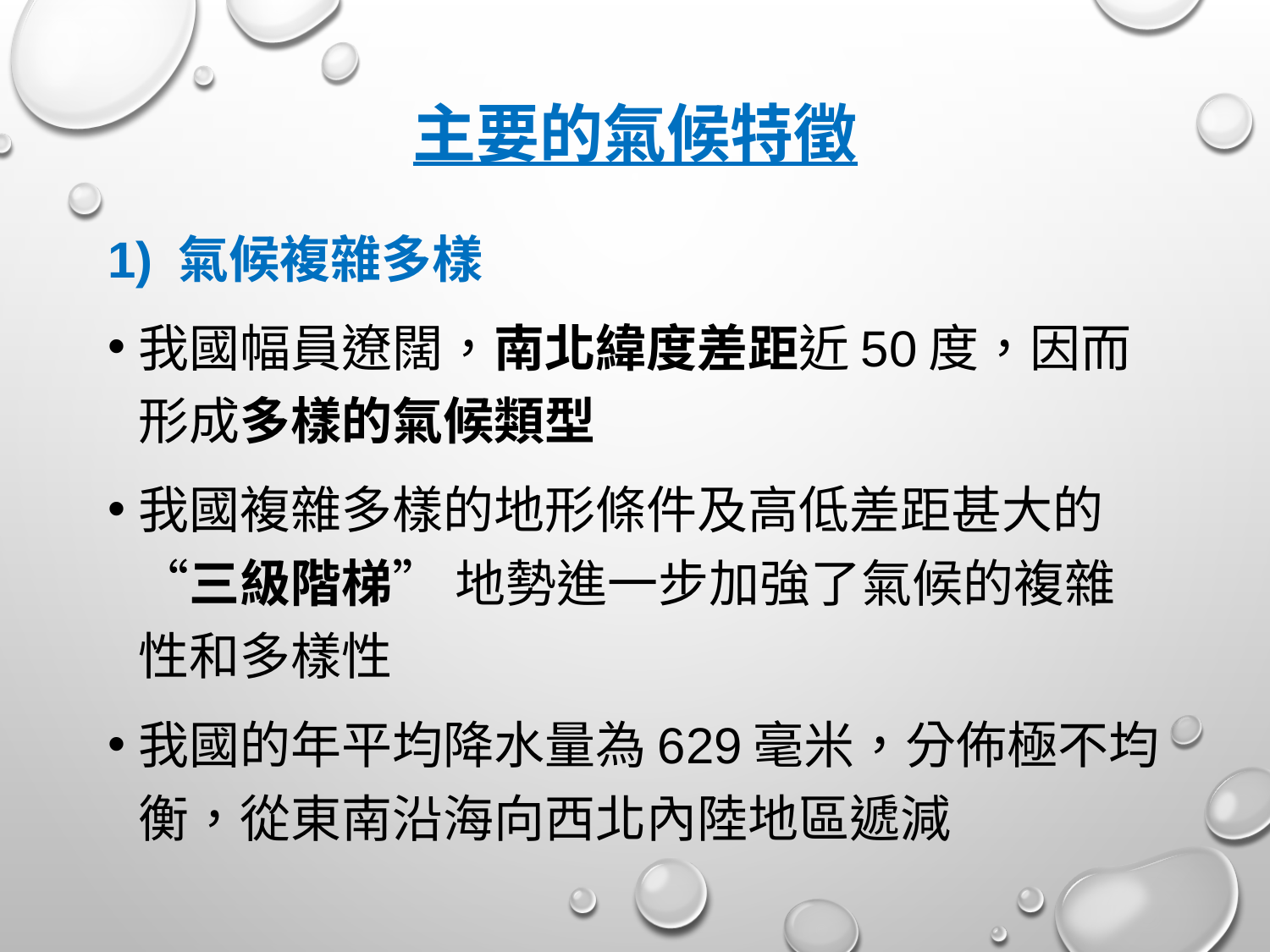

# 主要的氣候特徵
1) 氣候複雜多樣
我國幅員遼闊，南北緯度差距近50度，因而形成多樣的氣候類型
我國複雜多樣的地形條件及高低差距甚大的 “三級階梯” 地勢進一步加強了氣候的複雜性和多樣性
我國的年平均降水量為629毫米，分佈極不均衡，從東南沿海向西北內陸地區遞減